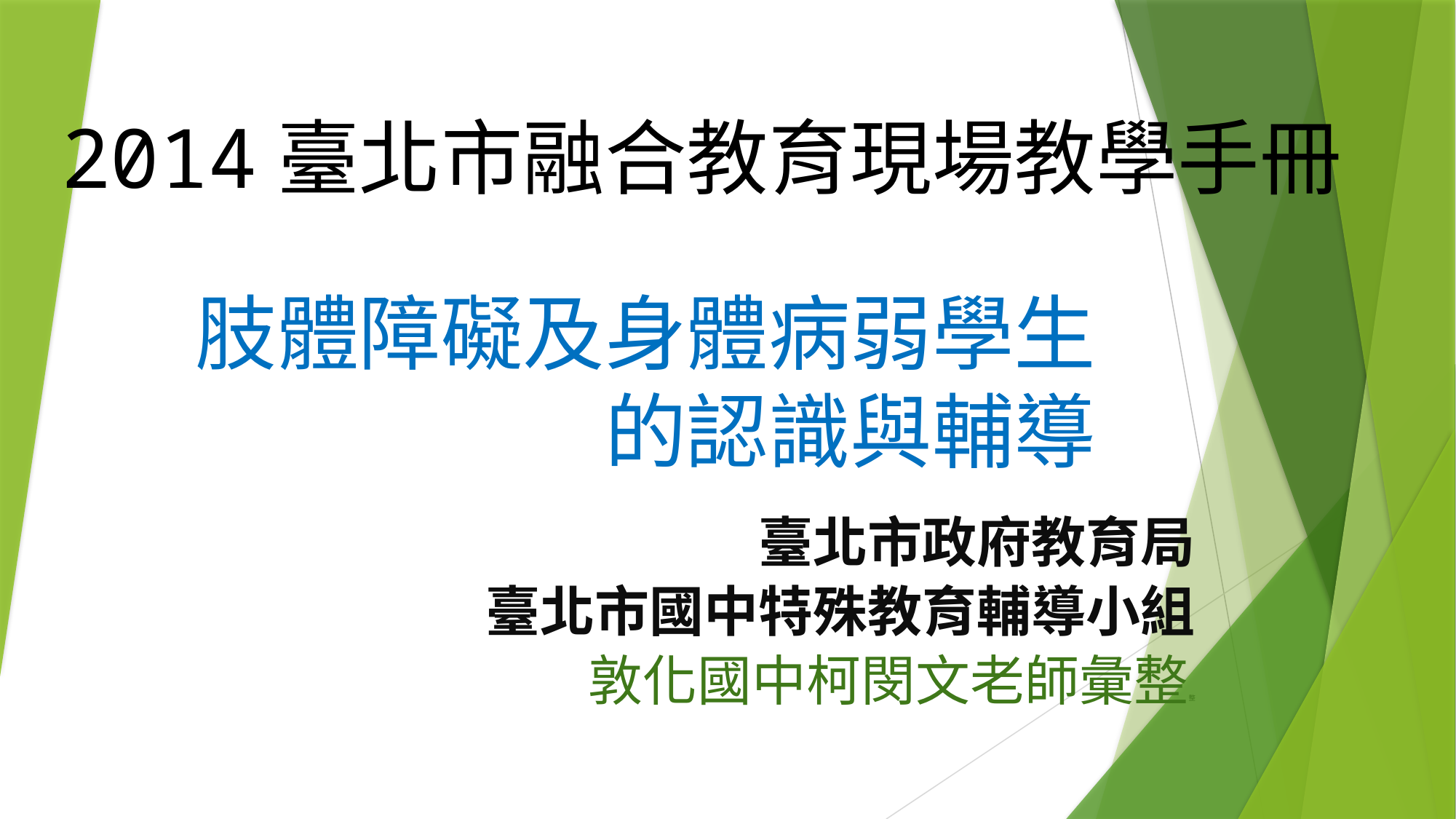

2014臺北市融合教育現場教學手冊
# 肢體障礙及身體病弱學生的認識與輔導
臺北市政府教育局
臺北市國中特殊教育輔導小組
敦化國中柯閔文老師彙整整